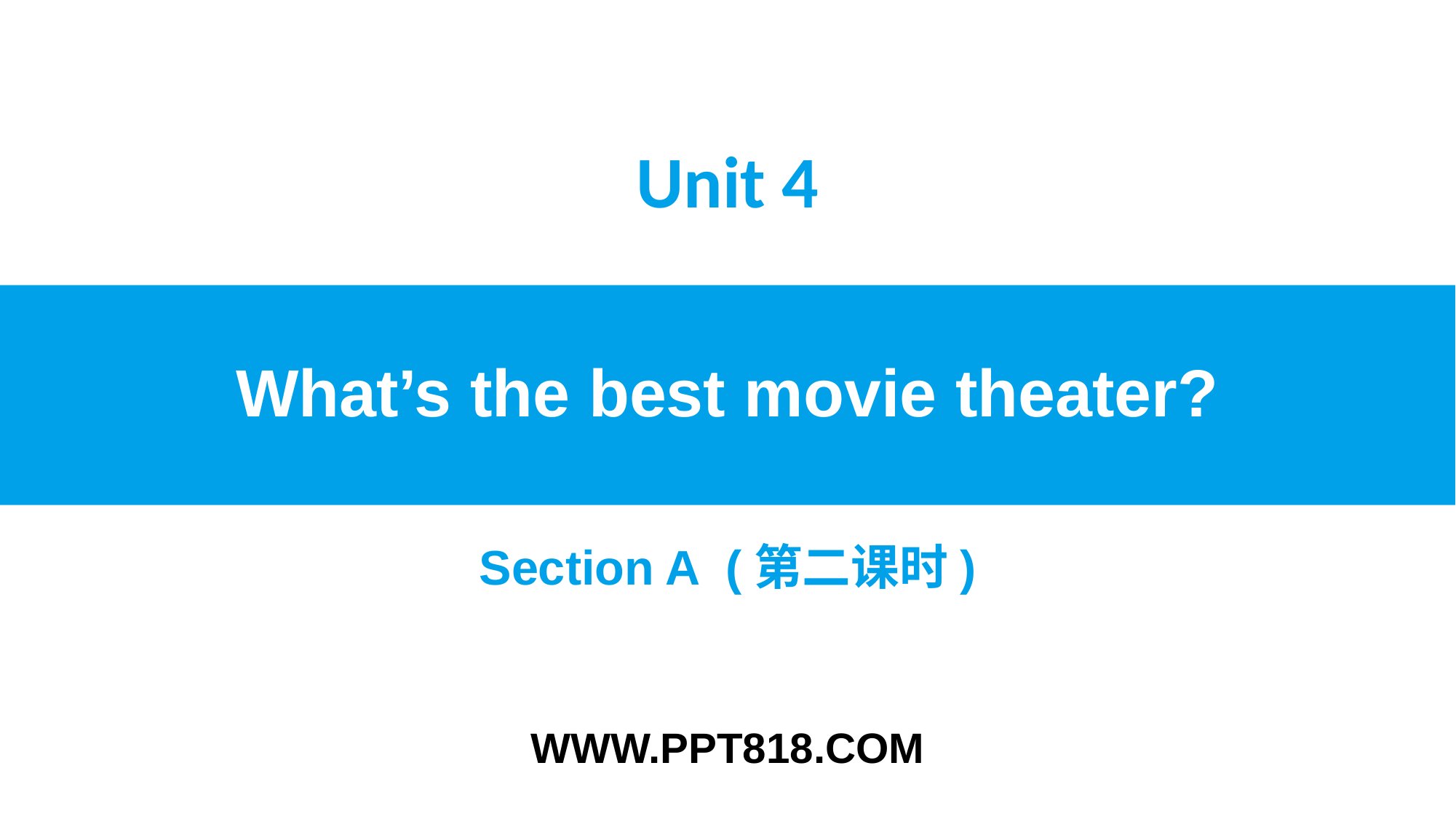

Unit 4
# What’s the best movie theater?
Section A  (第二课时)
WWW.PPT818.COM